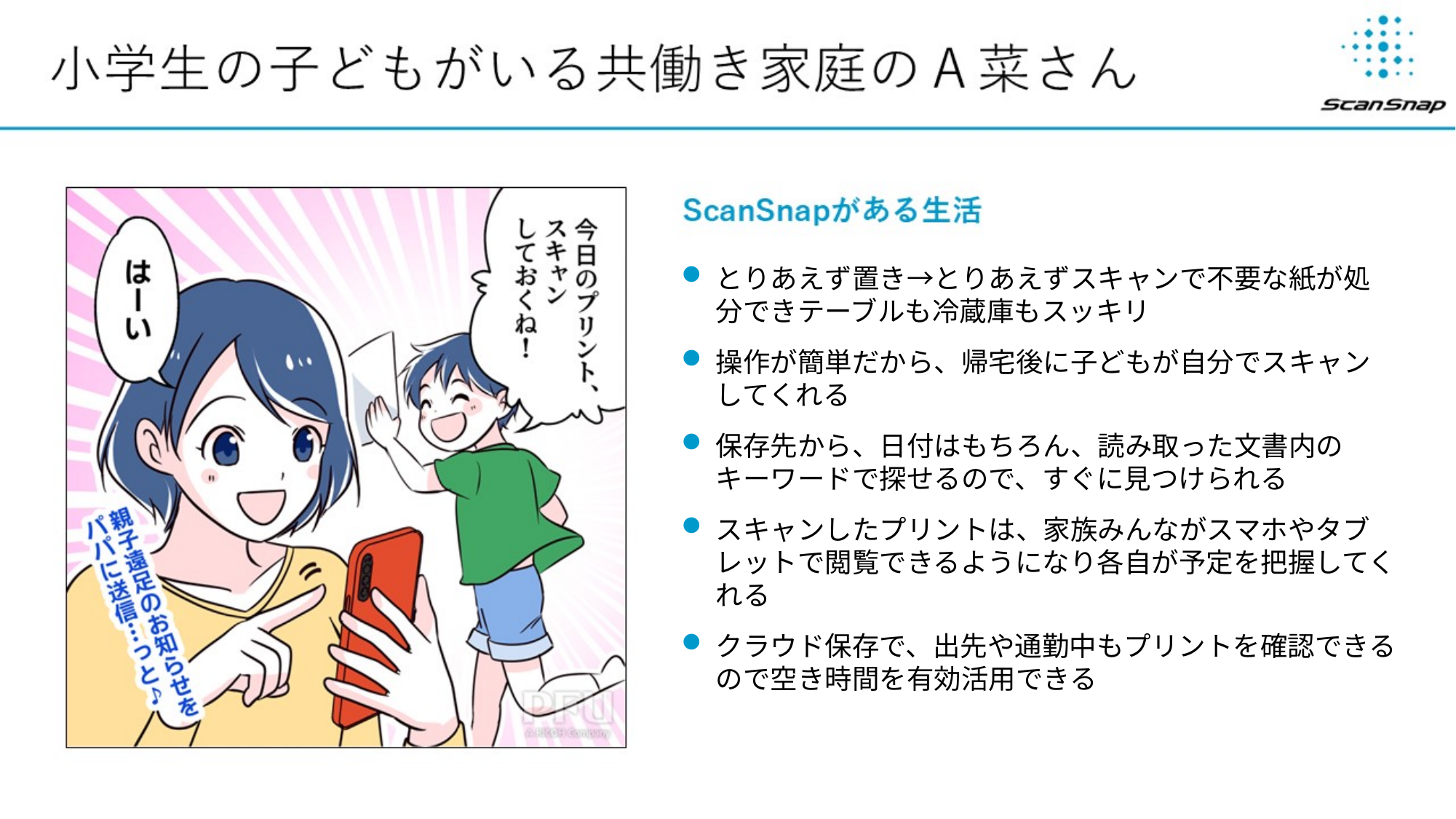

とりあえず置き→とりあえずスキャンで不要な紙が処分できテーブルも冷蔵庫もスッキリ
操作が簡単だから、帰宅後に子どもが自分でスキャンしてくれる
保存先から、日付はもちろん、読み取った文書内のキーワードで探せるので、すぐに見つけられる
スキャンしたプリントは、家族みんながスマホやタブレットで閲覧できるようになり各自が予定を把握してくれる
クラウド保存で、出先や通勤中もプリントを確認できるので空き時間を有効活用できる